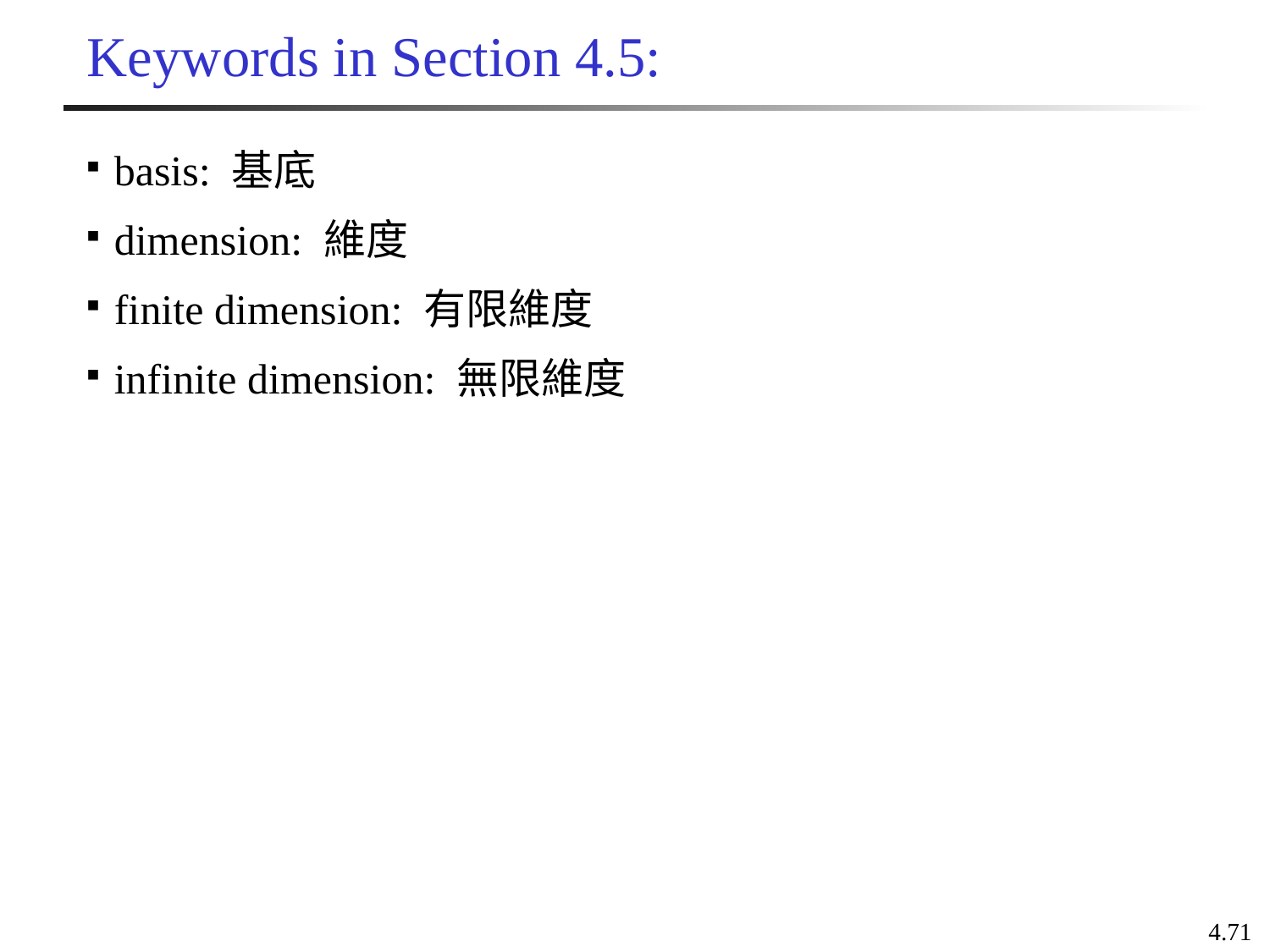

# Keywords in Section 4.5:
basis: 基底
dimension: 維度
finite dimension: 有限維度
infinite dimension: 無限維度